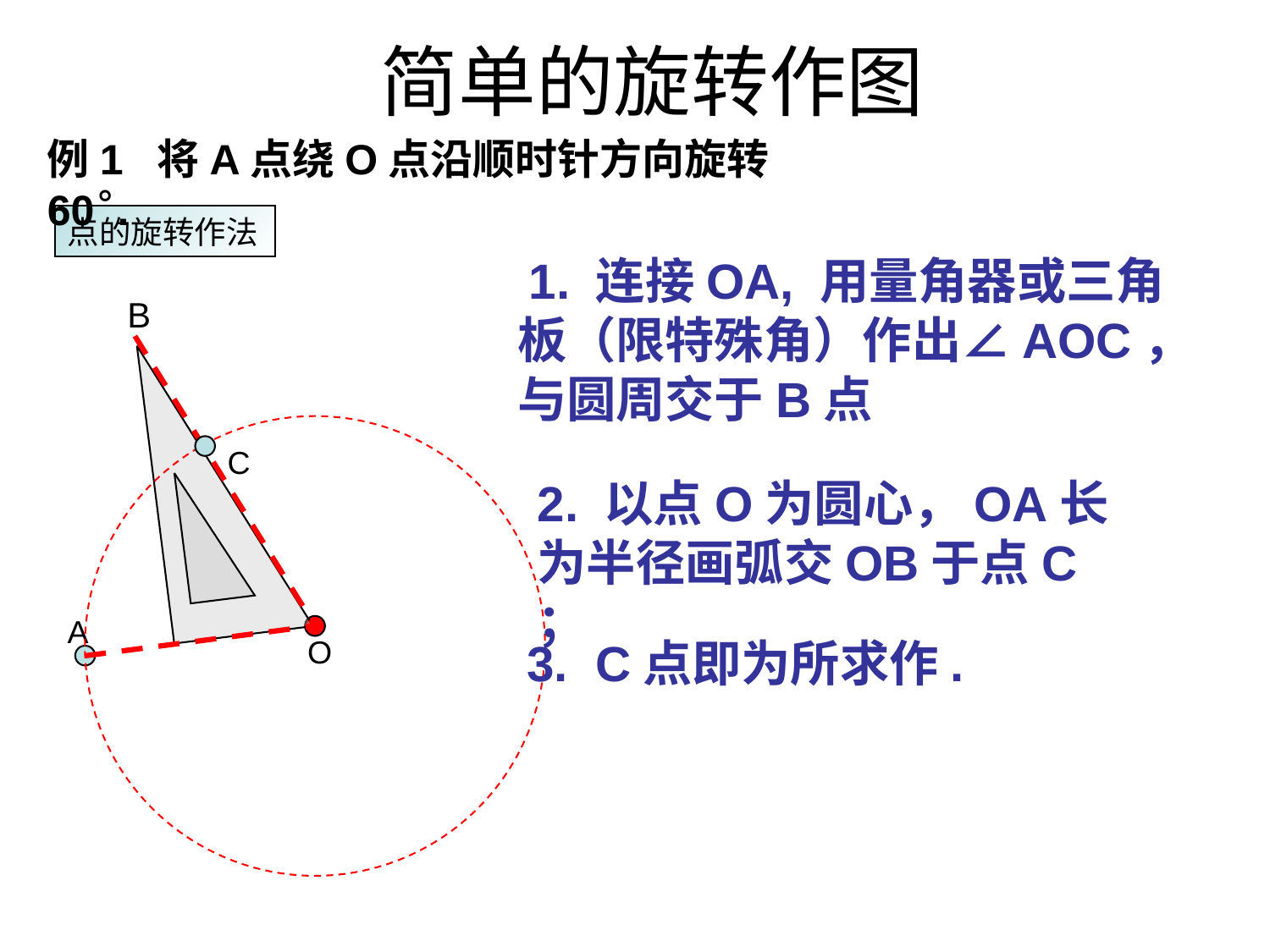

# 简单的旋转作图

 1. 连接OA, 用量角器或三角板（限特殊角）作出∠AOC，与圆周交于B点

例1  将A点绕O点沿顺时针方向旋转60˚.
点的旋转作法
B

C

2. 以点O为圆心，OA长为半径画弧交OB于点C ；
A

O
3.  C点即为所求作.